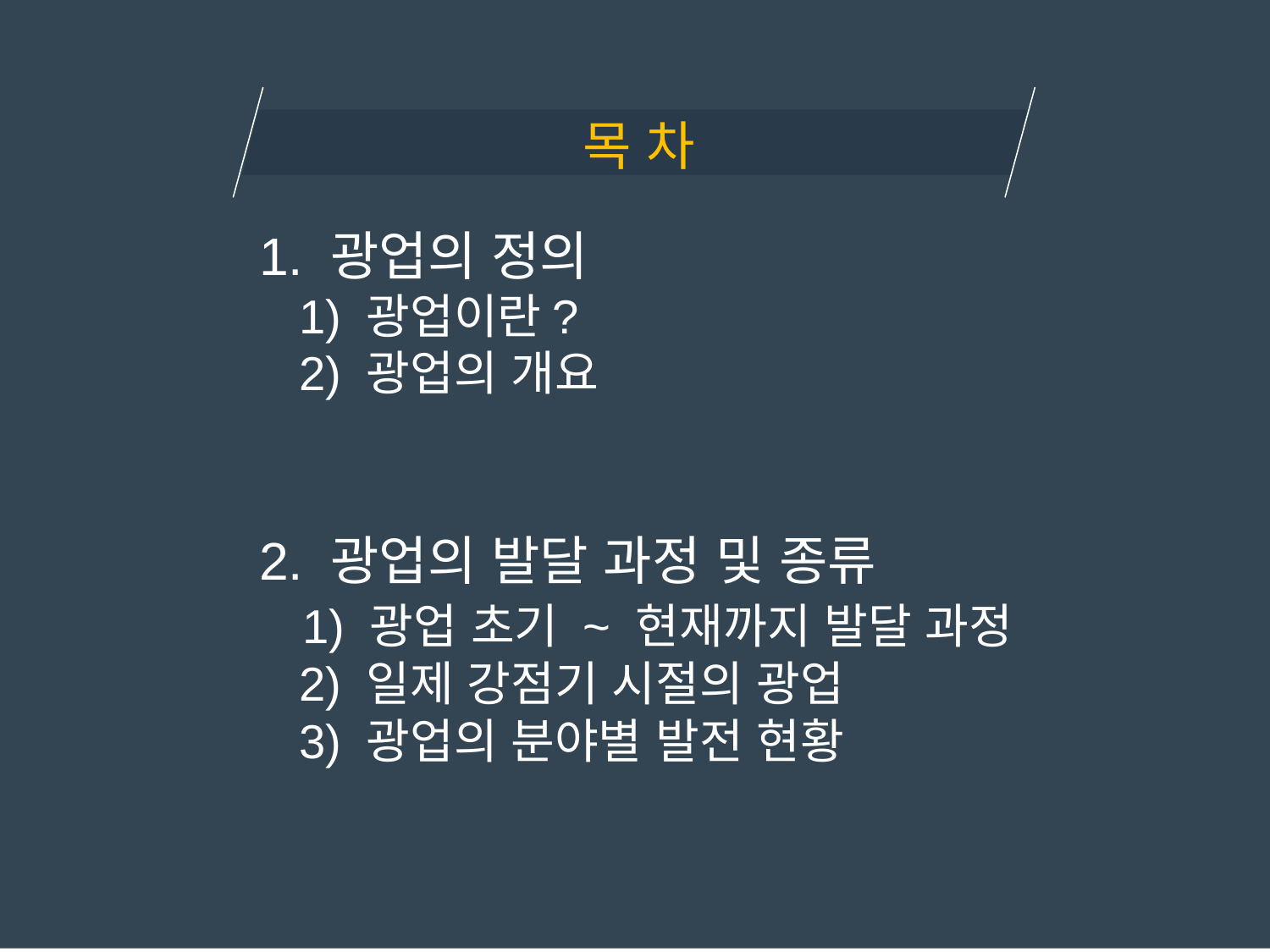

목 차

광업의 정의
   1) 광업이란?
   2) 광업의 개요

2. 광업의 발달 과정 및 종류
   1) 광업 초기 ~ 현재까지 발달 과정
   2) 일제 강점기 시절의 광업
   3) 광업의 분야별 발전 현황